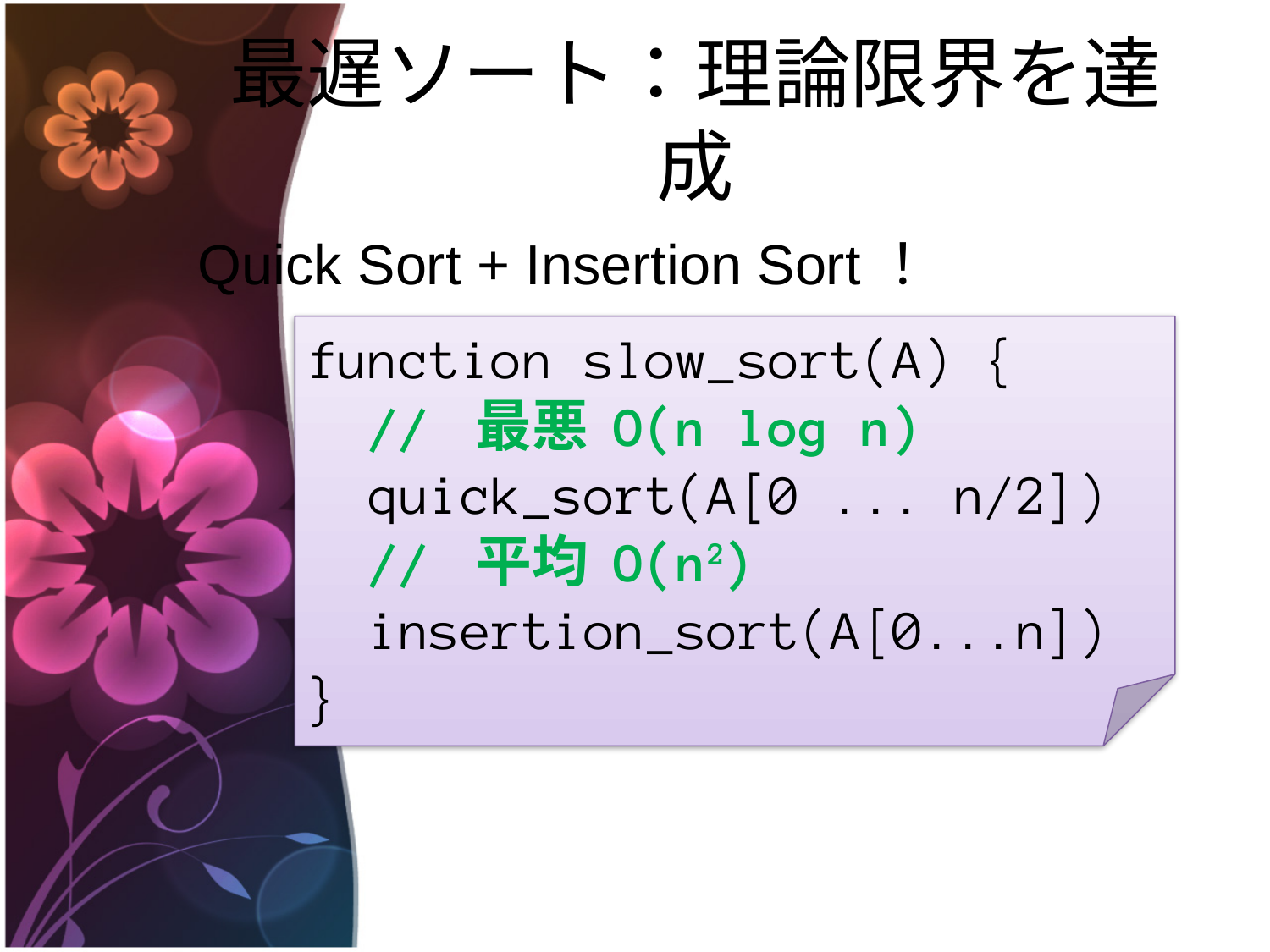

# 最遅ソート：理論限界を達成
Quick Sort + Insertion Sort！
function slow_sort(A) {
  // 最悪 O(n log n)
  quick_sort(A[0 ... n/2])
  // 平均 O(n2)
  insertion_sort(A[0...n])
}